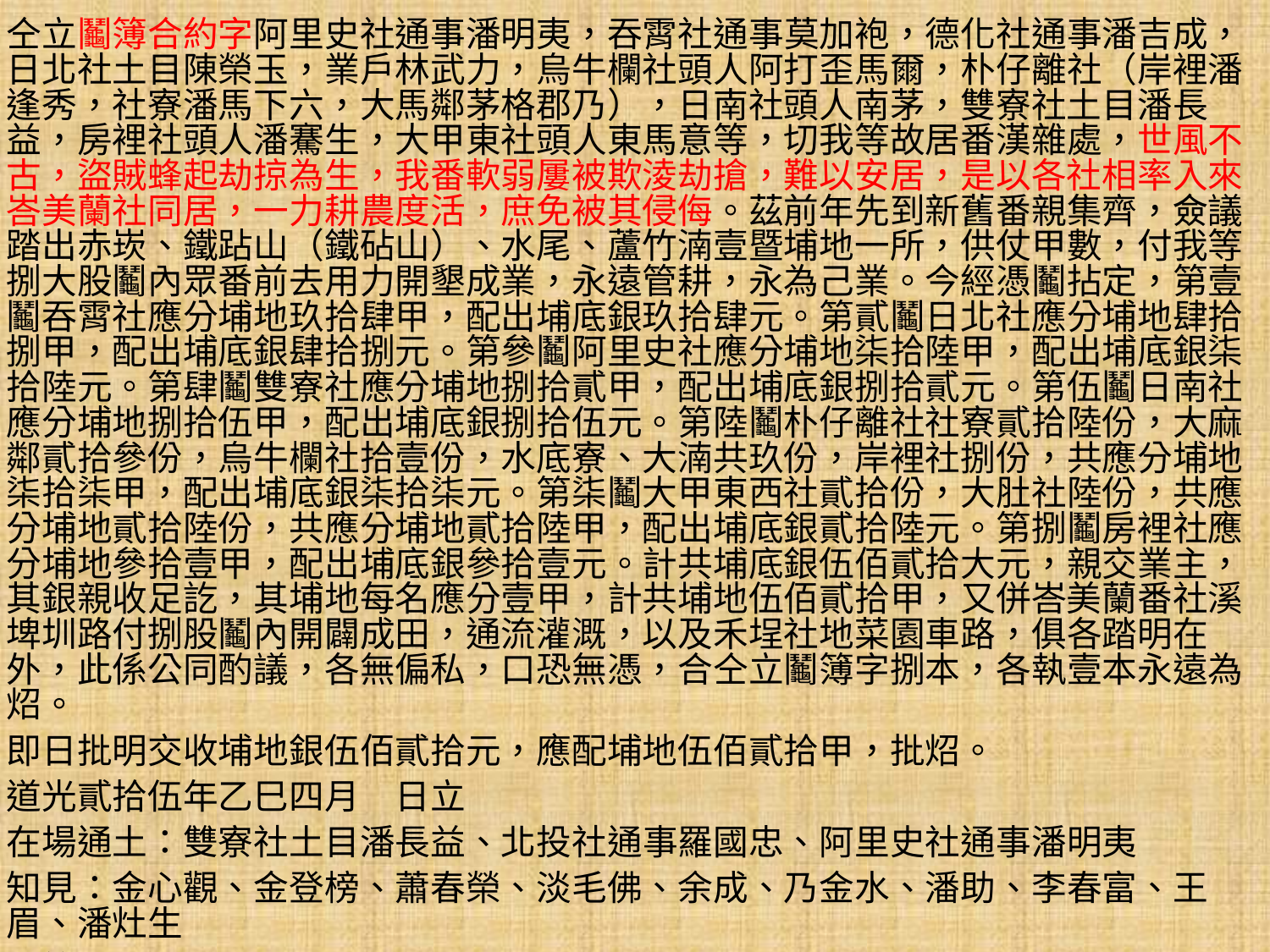

仝立鬮簿合約字阿里史社通事潘明夷，吞霄社通事莫加袍，德化社通事潘吉成，日北社土目陳榮玉，業戶林武力，烏牛欄社頭人阿打歪馬爾，朴仔離社（岸裡潘逢秀，社寮潘馬下六，大馬鄰茅格郡乃），日南社頭人南茅，雙寮社土目潘長益，房裡社頭人潘騫生，大甲東社頭人東馬意等，切我等故居番漢雜處，世風不古，盜賊蜂起劫掠為生，我番軟弱屢被欺淩劫搶，難以安居，是以各社相率入來峇美蘭社同居，一力耕農度活，庶免被其侵侮。茲前年先到新舊番親集齊，僉議踏出赤崁、鐵跕山（鐵砧山）、水尾、蘆竹湳壹暨埔地一所，供仗甲數，付我等捌大股鬮內眾番前去用力開墾成業，永遠管耕，永為己業。今經憑鬮拈定，第壹鬮吞霄社應分埔地玖拾肆甲，配出埔底銀玖拾肆元。第貳鬮日北社應分埔地肆拾捌甲，配出埔底銀肆拾捌元。第參鬮阿里史社應分埔地柒拾陸甲，配出埔底銀柒拾陸元。第肆鬮雙寮社應分埔地捌拾貳甲，配出埔底銀捌拾貳元。第伍鬮日南社應分埔地捌拾伍甲，配出埔底銀捌拾伍元。第陸鬮朴仔離社社寮貳拾陸份，大麻鄰貳拾參份，烏牛欄社拾壹份，水底寮、大湳共玖份，岸裡社捌份，共應分埔地柒拾柒甲，配出埔底銀柒拾柒元。第柒鬮大甲東西社貳拾份，大肚社陸份，共應分埔地貳拾陸份，共應分埔地貳拾陸甲，配出埔底銀貳拾陸元。第捌鬮房裡社應分埔地參拾壹甲，配出埔底銀參拾壹元。計共埔底銀伍佰貳拾大元，親交業主，其銀親收足訖，其埔地每名應分壹甲，計共埔地伍佰貳拾甲，又併峇美蘭番社溪埤圳路付捌股鬮內開闢成田，通流灌溉，以及禾埕社地菜園車路，俱各踏明在外，此係公同酌議，各無偏私，口恐無憑，合仝立鬮簿字捌本，各執壹本永遠為炤。
即日批明交收埔地銀伍佰貳拾元，應配埔地伍佰貳拾甲，批炤。
道光貳拾伍年乙巳四月　日立
在場通土：雙寮社土目潘長益、北投社通事羅國忠、阿里史社通事潘明夷
知見：金心觀、金登榜、蕭春榮、淡毛佛、余成、乃金水、潘助、李春富、王眉、潘灶生
代筆：陳○○